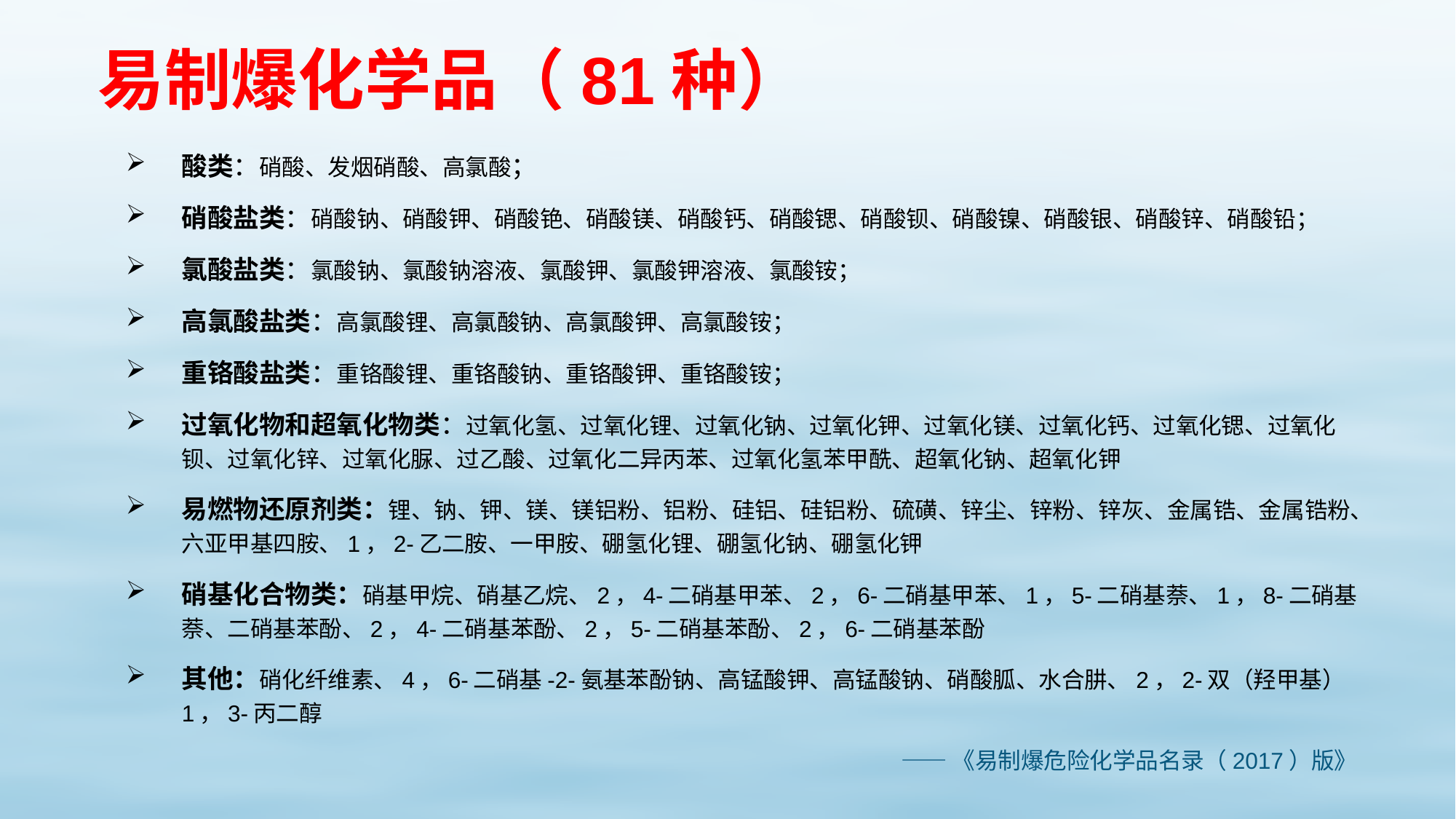

# 易制爆化学品（81种）
酸类：硝酸、发烟硝酸、高氯酸；
硝酸盐类：硝酸钠、硝酸钾、硝酸铯、硝酸镁、硝酸钙、硝酸锶、硝酸钡、硝酸镍、硝酸银、硝酸锌、硝酸铅；
氯酸盐类：氯酸钠、氯酸钠溶液、氯酸钾、氯酸钾溶液、氯酸铵；
高氯酸盐类：高氯酸锂、高氯酸钠、高氯酸钾、高氯酸铵；
重铬酸盐类：重铬酸锂、重铬酸钠、重铬酸钾、重铬酸铵；
过氧化物和超氧化物类：过氧化氢、过氧化锂、过氧化钠、过氧化钾、过氧化镁、过氧化钙、过氧化锶、过氧化钡、过氧化锌、过氧化脲、过乙酸、过氧化二异丙苯、过氧化氢苯甲酰、超氧化钠、超氧化钾
易燃物还原剂类：锂、钠、钾、镁、镁铝粉、铝粉、硅铝、硅铝粉、硫磺、锌尘、锌粉、锌灰、金属锆、金属锆粉、六亚甲基四胺、1，2-乙二胺、一甲胺、硼氢化锂、硼氢化钠、硼氢化钾
硝基化合物类：硝基甲烷、硝基乙烷、2，4-二硝基甲苯、2，6-二硝基甲苯、1，5-二硝基萘、1，8-二硝基萘、二硝基苯酚、2，4-二硝基苯酚、2，5-二硝基苯酚、2，6-二硝基苯酚
其他：硝化纤维素、4，6-二硝基-2-氨基苯酚钠、高锰酸钾、高锰酸钠、硝酸胍、水合肼、2，2-双（羟甲基）1，3-丙二醇
——《易制爆危险化学品名录（2017）版》